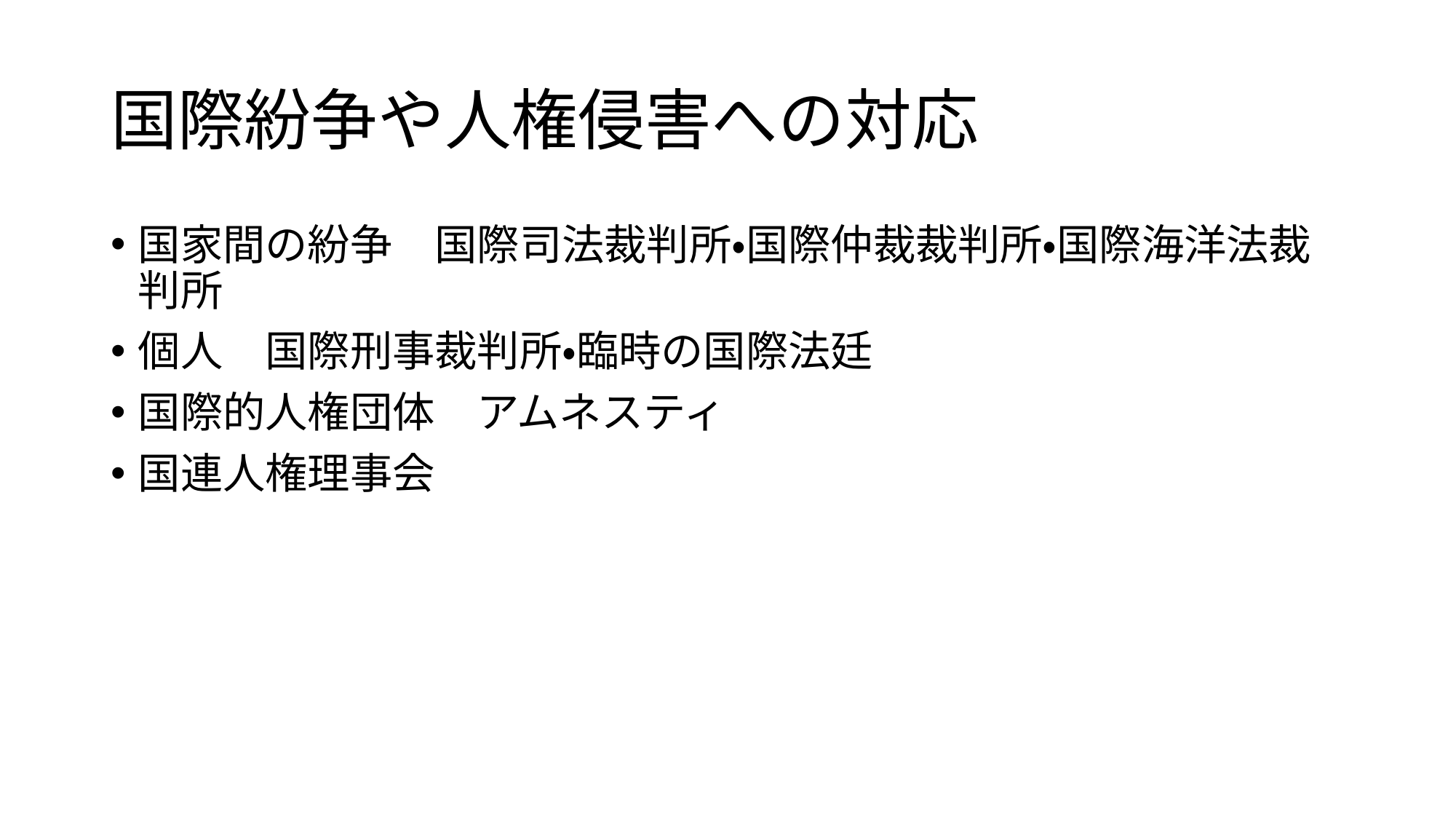

# 国際紛争や人権侵害への対応
国家間の紛争　国際司法裁判所・国際仲裁裁判所・国際海洋法裁判所
個人　国際刑事裁判所・臨時の国際法廷
国際的人権団体　アムネスティ
国連人権理事会